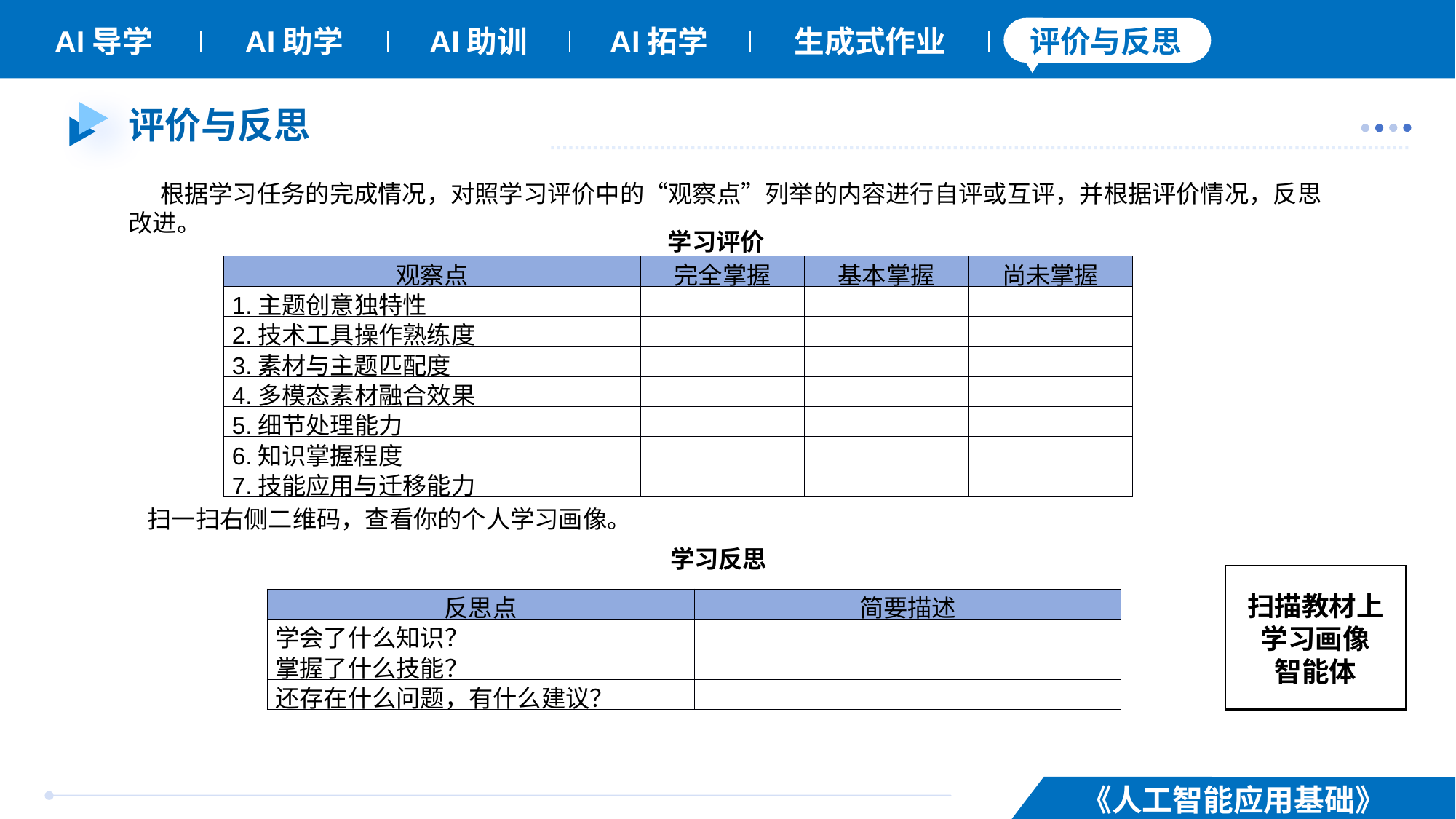

# 评价与反思
根据学习任务的完成情况，对照学习评价中的“观察点”列举的内容进行自评或互评，并根据评价情况，反思改进。
学习评价
| 观察点 | 完全掌握 | 基本掌握 | 尚未掌握 |
| --- | --- | --- | --- |
| 1.主题创意独特性 |  |  |  |
| 2.技术工具操作熟练度 |  |  |  |
| 3.素材与主题匹配度 |  |  |  |
| 4.多模态素材融合效果 |  |  |  |
| 5.细节处理能力 |  |  |  |
| 6.知识掌握程度 |  |  |  |
| 7.技能应用与迁移能力 |  |  |  |
扫一扫右侧二维码，查看你的个人学习画像。
学习反思
扫描教材上
学习画像
智能体
| 反思点 | 简要描述 |
| --- | --- |
| 学会了什么知识？ |  |
| 掌握了什么技能？ |  |
| 还存在什么问题，有什么建议？ |  |